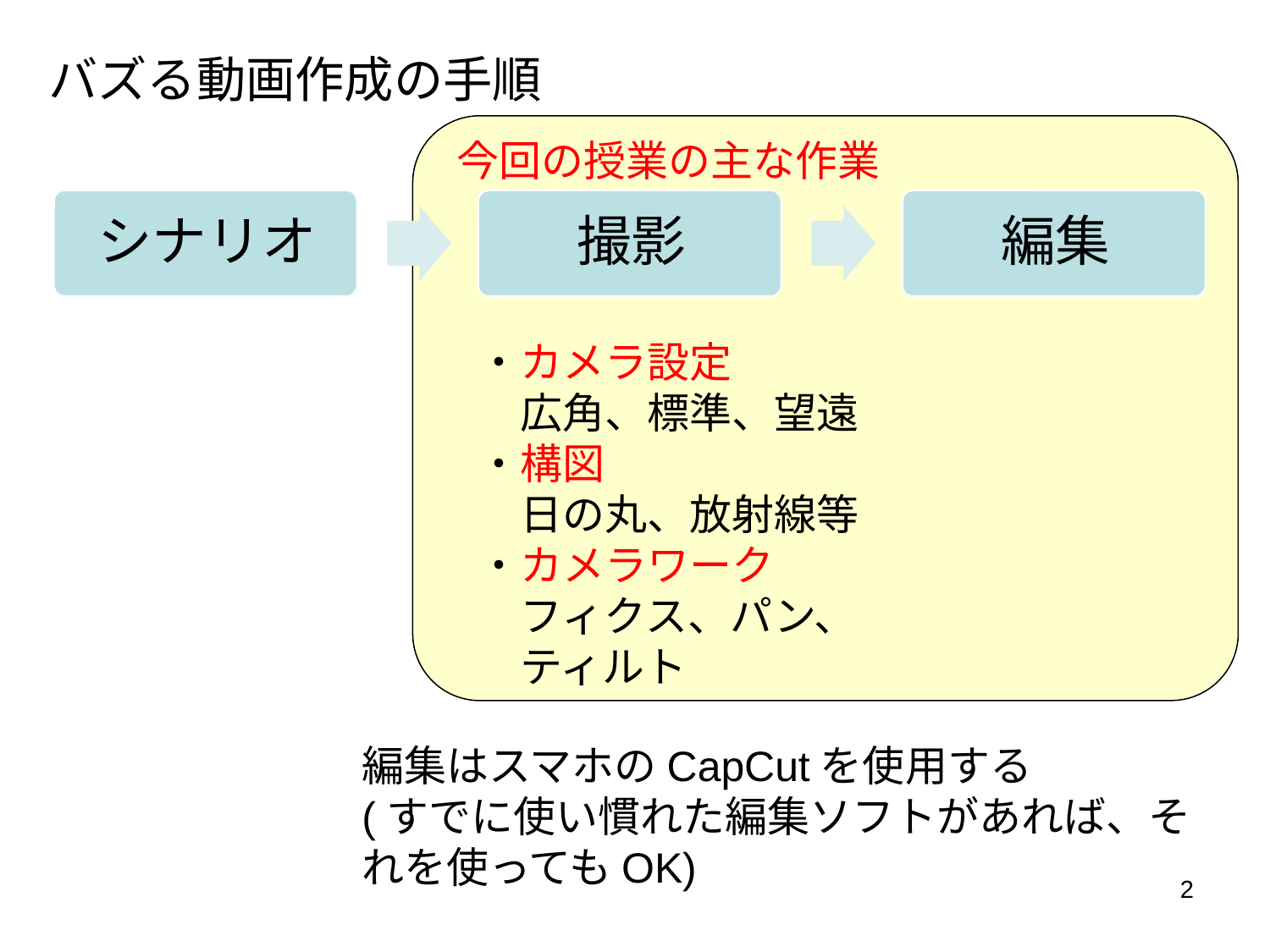

バズる動画作成の手順

今回の授業の主な作業
シナリオ

撮影

編集
・カメラ設定
　広角、標準、望遠
・構図
　日の丸、放射線等
・カメラワーク
　フィクス、パン、
　ティルト
編集はスマホのCapCutを使用する
(すでに使い慣れた編集ソフトがあれば、それを使ってもOK)
2